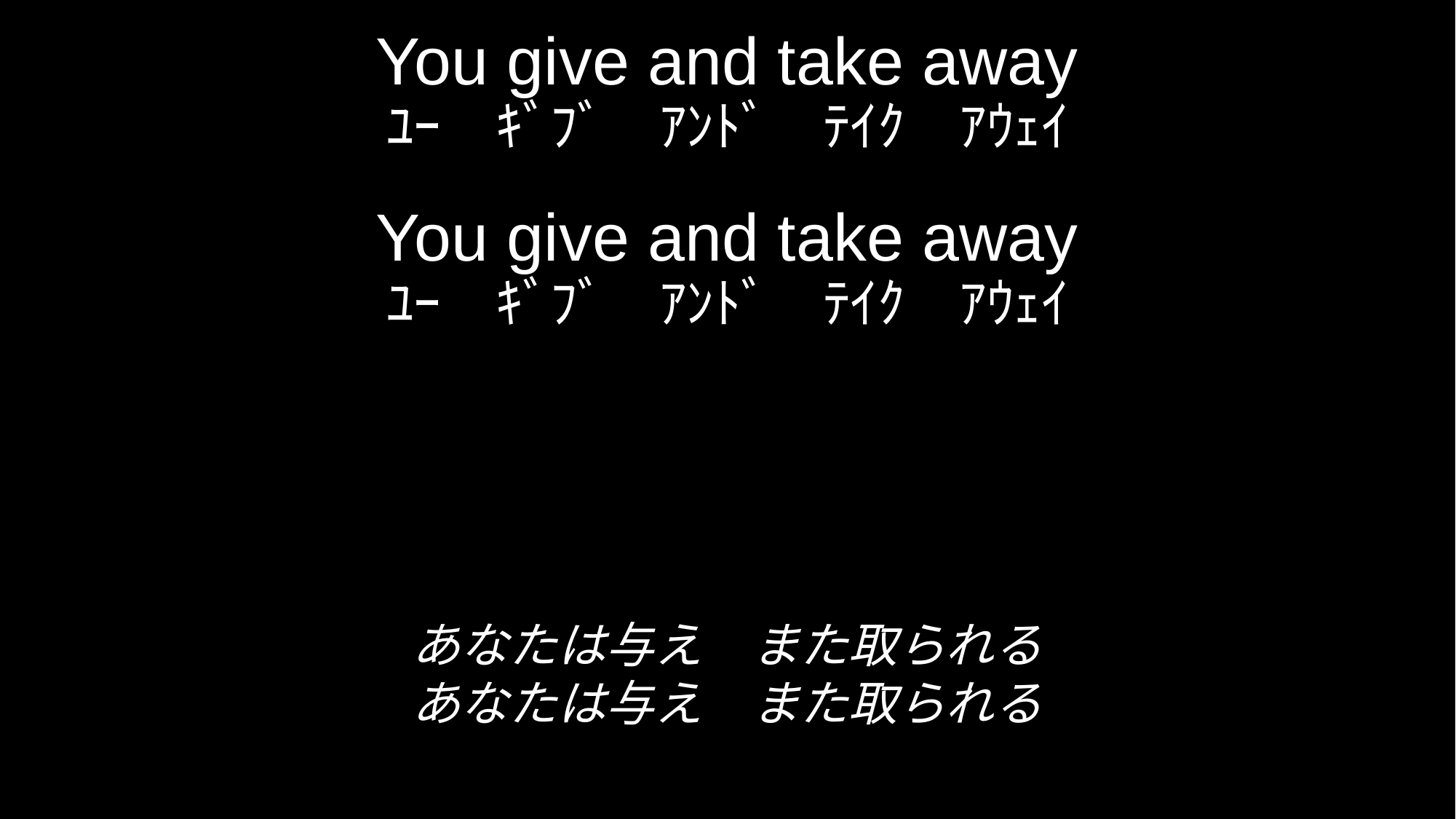

You give and take away
ﾕｰ　ｷﾞﾌﾞ　ｱﾝﾄﾞ　ﾃｲｸ　ｱｳｪｲ

You give and take away
ﾕｰ　ｷﾞﾌﾞ　ｱﾝﾄﾞ　ﾃｲｸ　ｱｳｪｲ
あなたは与え　また取られる
あなたは与え　また取られる